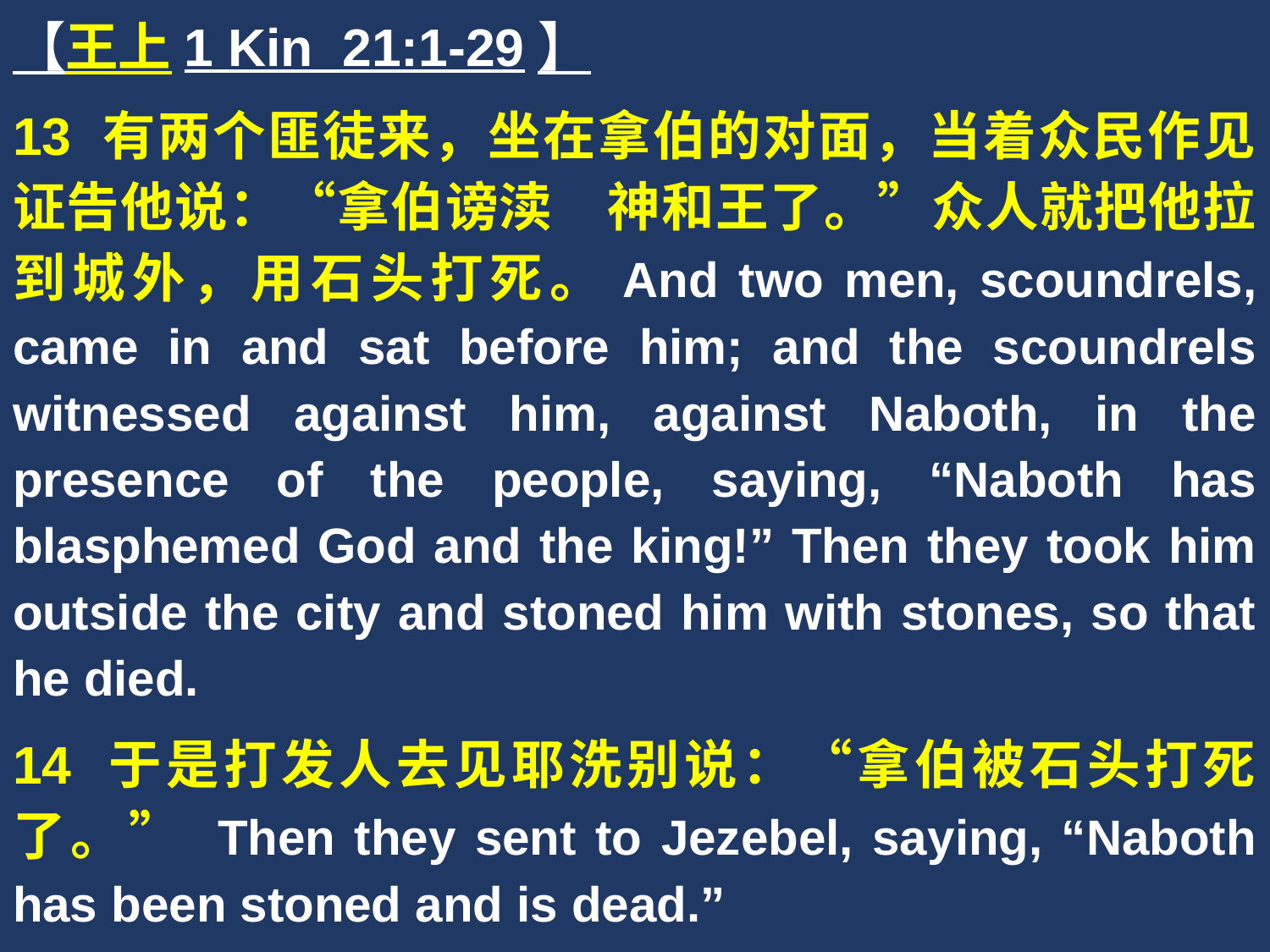

【王上1 Kin  21:1-29】
13 有两个匪徒来，坐在拿伯的对面，当着众民作见证告他说：“拿伯谤渎　神和王了。”众人就把他拉到城外，用石头打死。And two men, scoundrels, came in and sat before him; and the scoundrels witnessed against him, against Naboth, in the presence of the people, saying, “Naboth has blasphemed God and the king!” Then they took him outside the city and stoned him with stones, so that he died.
14 于是打发人去见耶洗别说：“拿伯被石头打死了。” Then they sent to Jezebel, saying, “Naboth has been stoned and is dead.”